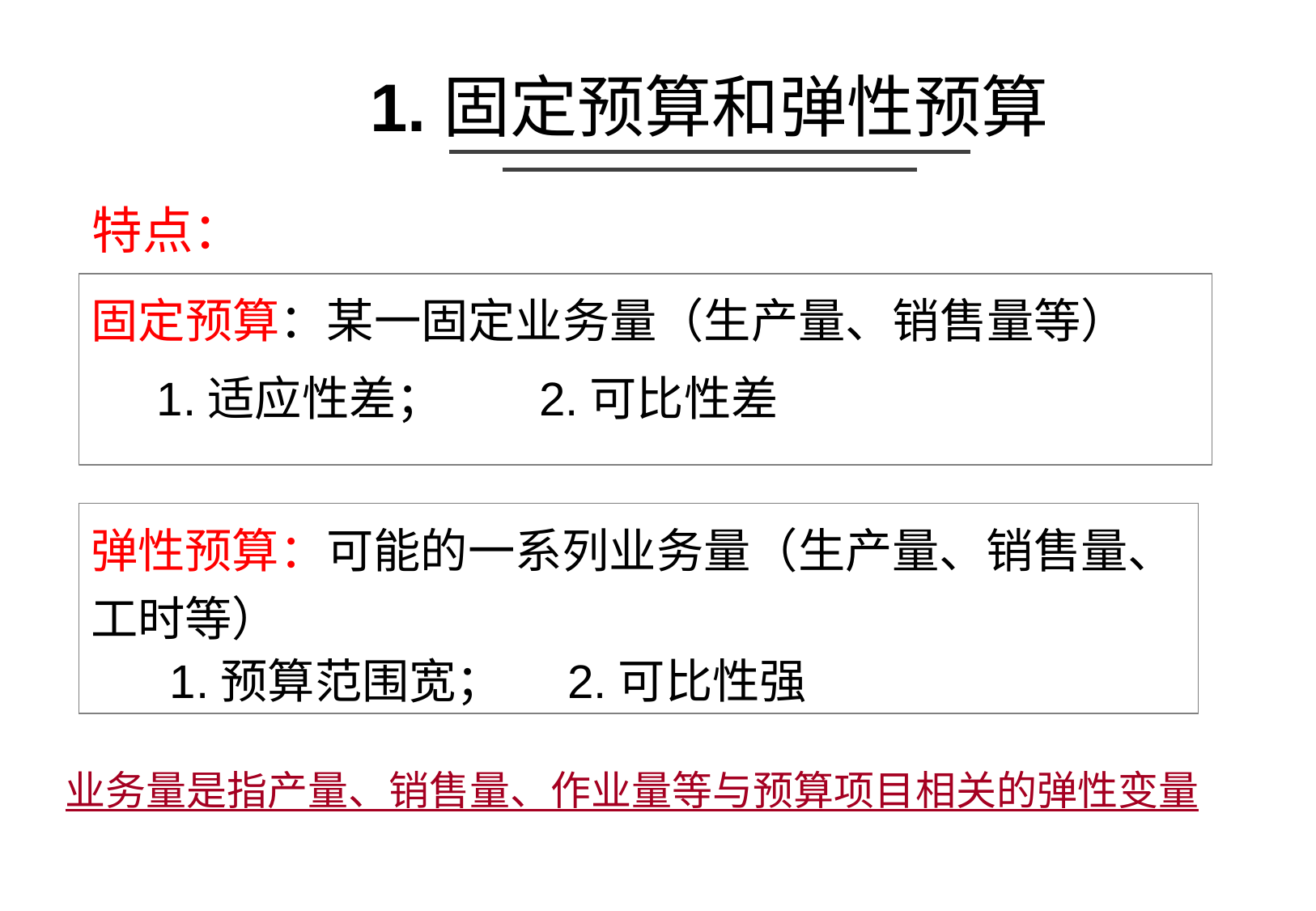

# 1.固定预算和弹性预算
特点：
固定预算：某一固定业务量（生产量、销售量等）
     1.适应性差；        2.可比性差
弹性预算：可能的一系列业务量（生产量、销售量、工时等）
      1.预算范围宽；     2.可比性强
业务量是指产量、销售量、作业量等与预算项目相关的弹性变量